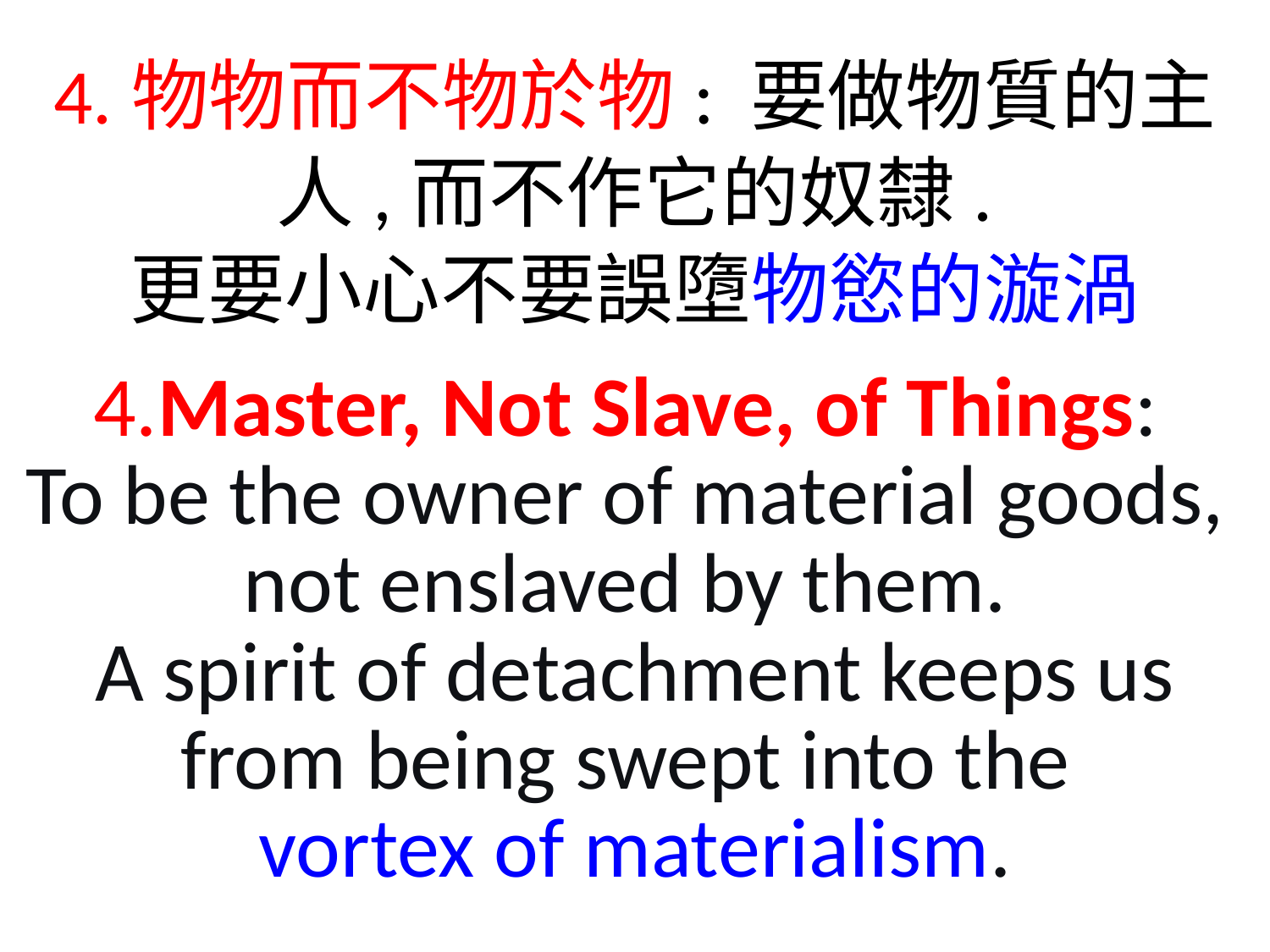

4.物物而不物於物: 要做物質的主人,而不作它的奴隸.
更要小心不要誤墮物慾的漩渦
4.Master, Not Slave, of Things:
To be the owner of material goods,
not enslaved by them.
A spirit of detachment keeps us from being swept into the
vortex of materialism.